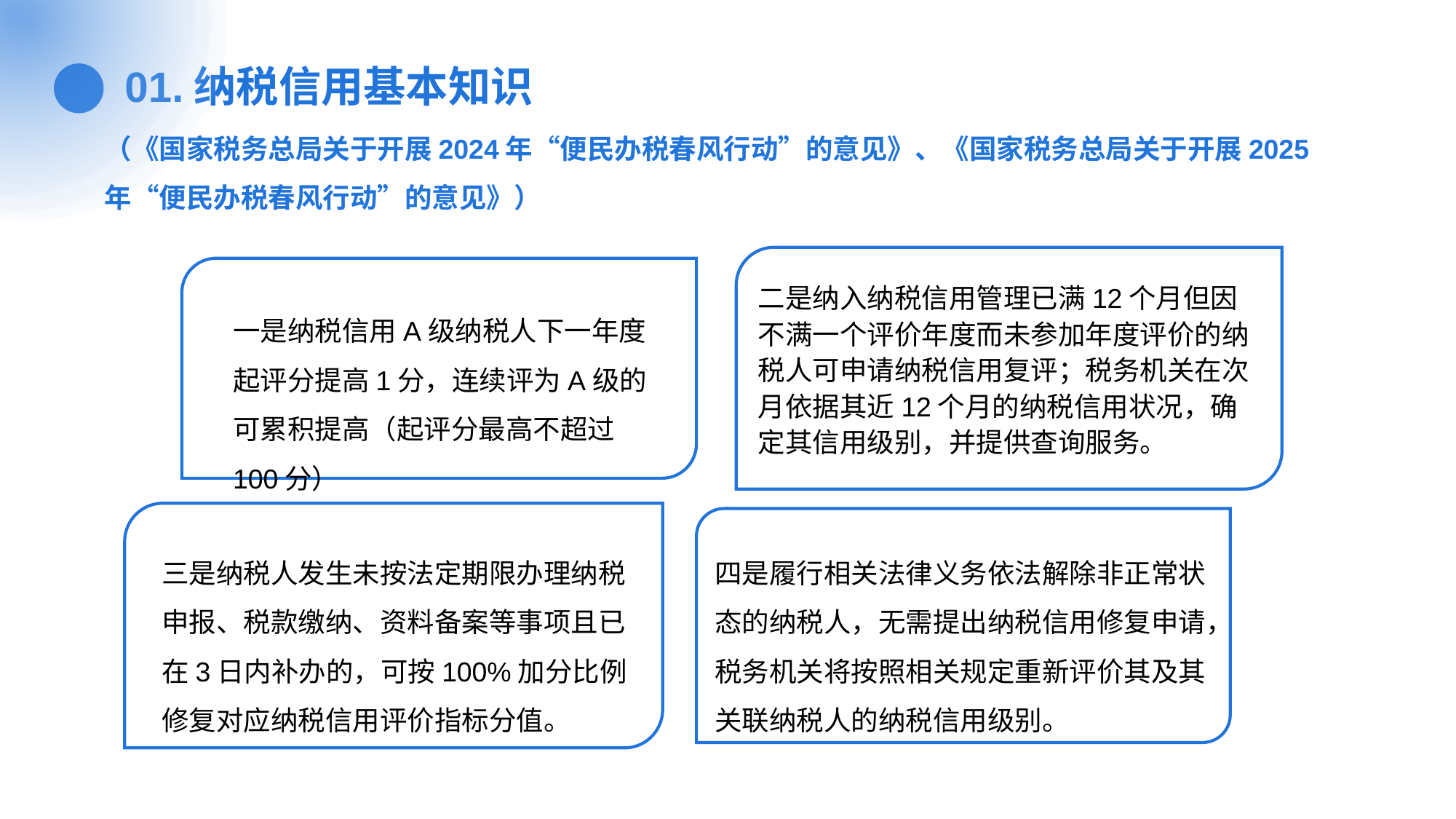

01.纳税信用基本知识

（《国家税务总局关于开展2024年“便民办税春风行动”的意见》、《国家税务总局关于开展2025年“便民办税春风行动”的意见》）

二是纳入纳税信用管理已满12个月但因不满一个评价年度而未参加年度评价的纳税人可申请纳税信用复评；税务机关在次月依据其近12个月的纳税信用状况，确定其信用级别，并提供查询服务。

一是纳税信用A级纳税人下一年度起评分提高1分，连续评为A级的可累积提高（起评分最高不超过100分）

三是纳税人发生未按法定期限办理纳税申报、税款缴纳、资料备案等事项且已在3日内补办的，可按100%加分比例修复对应纳税信用评价指标分值。
四是履行相关法律义务依法解除非正常状态的纳税人，无需提出纳税信用修复申请，税务机关将按照相关规定重新评价其及其关联纳税人的纳税信用级别。